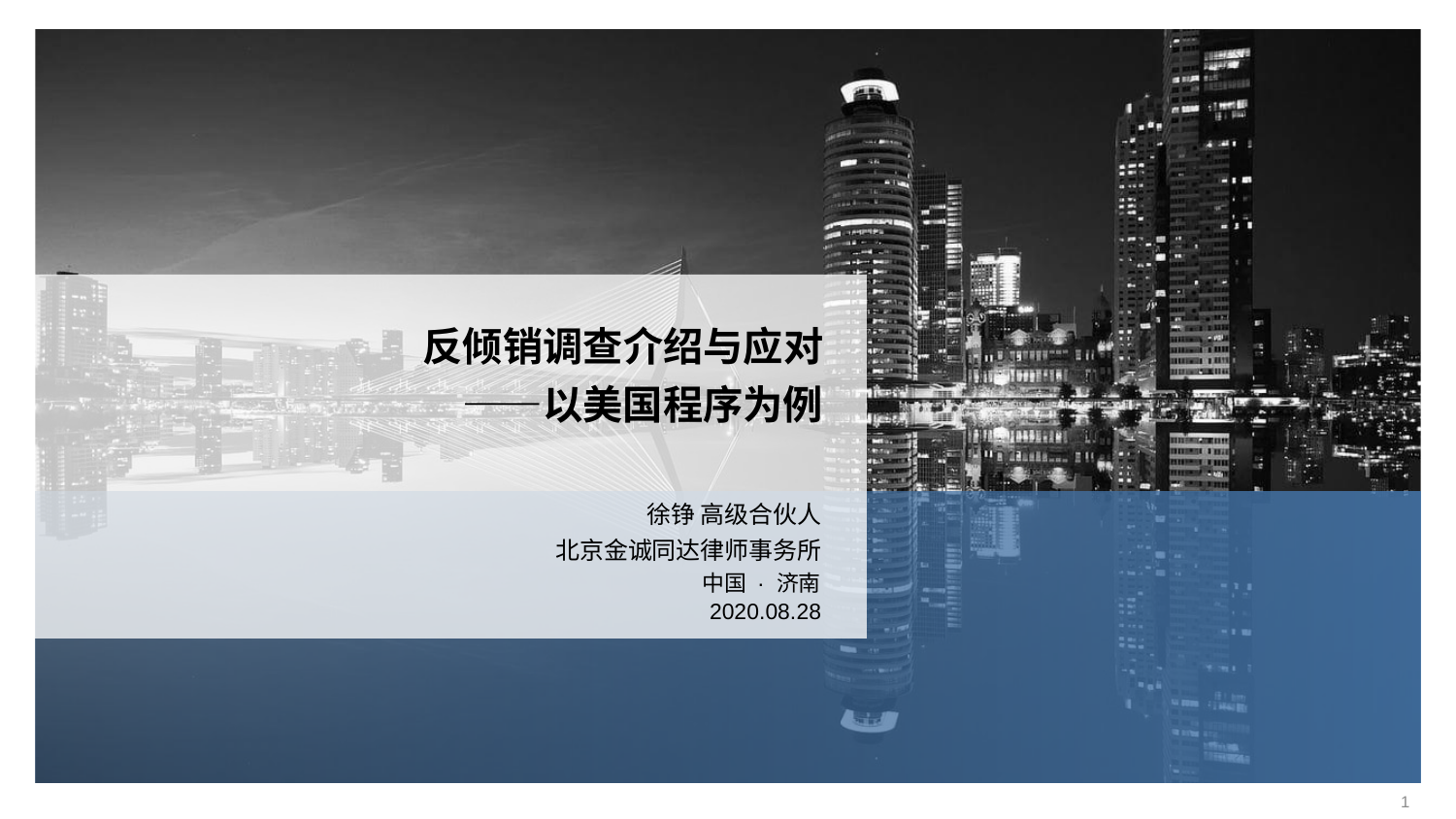

# 反倾销调查介绍与应对 ——以美国程序为例
徐铮 高级合伙人
北京金诚同达律师事务所
中国 · 济南
2020.08.28
1